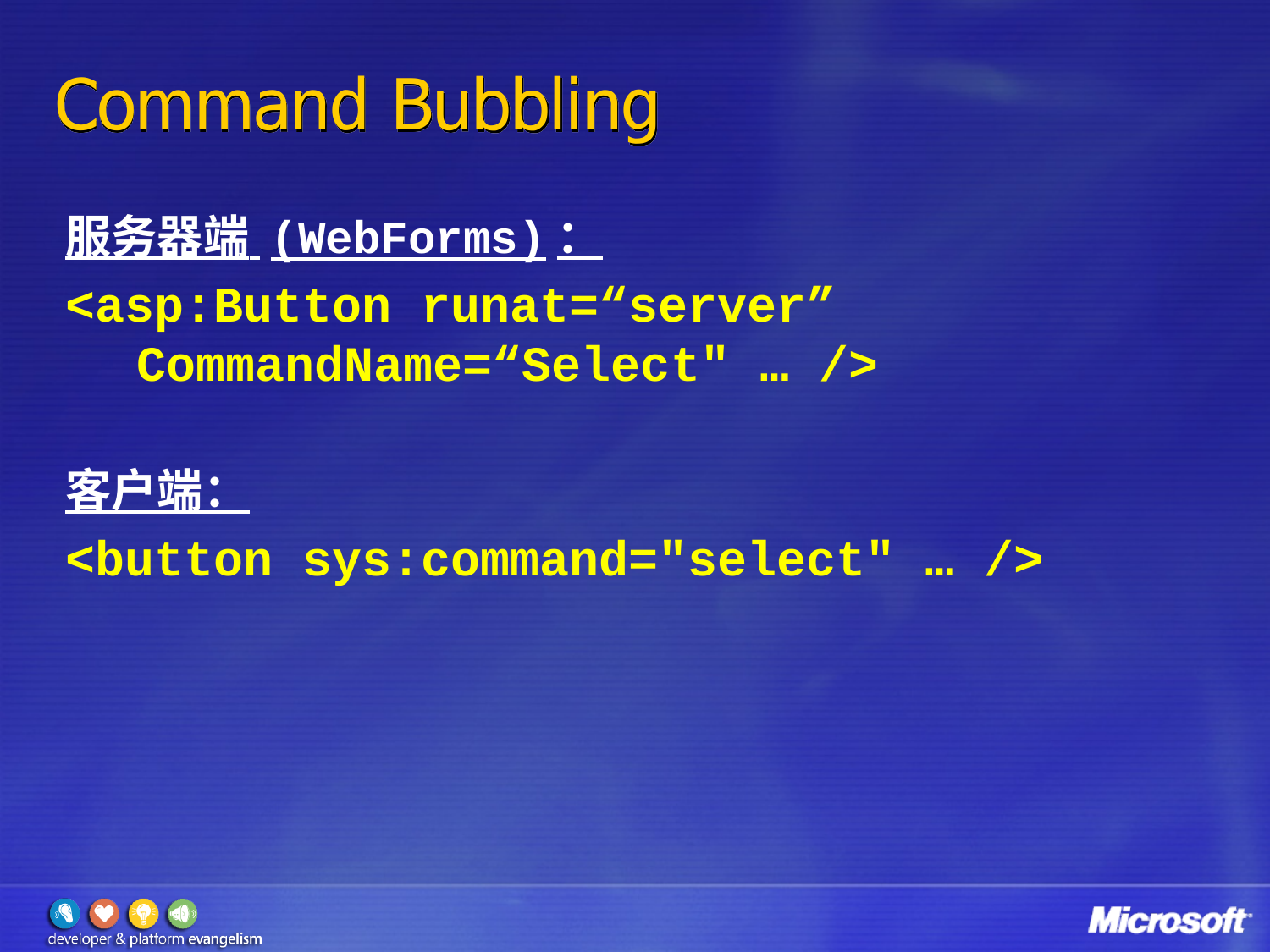

# Command Bubbling
服务器端 (WebForms)：
<asp:Button runat=“server” CommandName=“Select" … />

客户端：
<button sys:command="select" … />